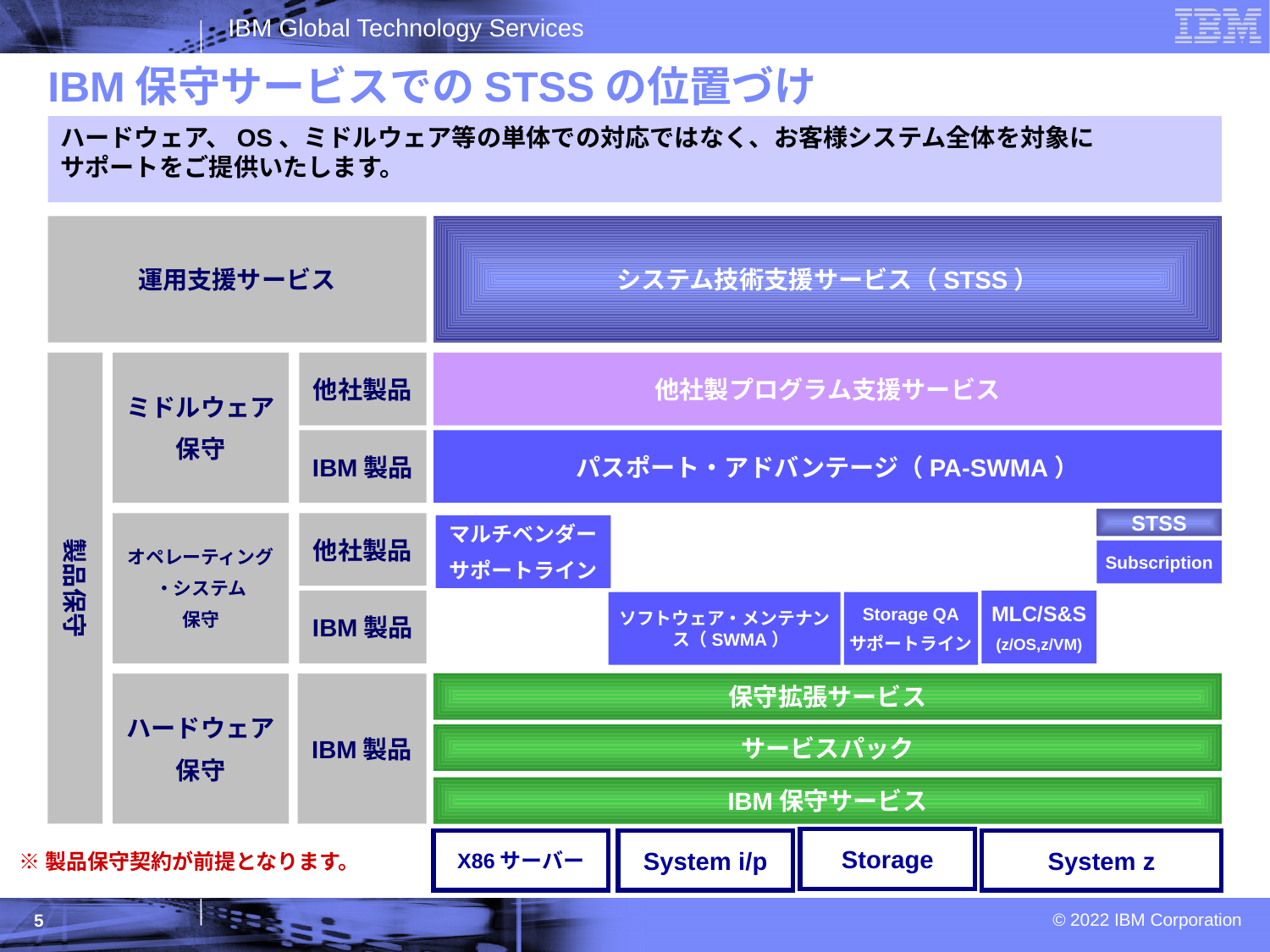

# IBM保守サービスでのSTSSの位置づけ
ハードウェア、OS、ミドルウェア等の単体での対応ではなく、お客様システム全体を対象に
サポートをご提供いたします。
運用支援サービス
システム技術支援サービス（STSS）
製品保守
ミドルウェア
保守
他社製品
他社製プログラム支援サービス
IBM製品
パスポート・アドバンテージ（PA-SWMA）
STSS
オペレーティング
・システム
保守
他社製品
マルチベンダー
サポートライン
Subscription
IBM製品
MLC/S&S
(z/OS,z/VM)
ソフトウェア・メンテナンス（SWMA）
Storage QA
サポートライン
ハードウェア
保守
IBM製品
保守拡張サービス
サービスパック
IBM保守サービス
Storage
X86サーバー
System i/p
System z
※製品保守契約が前提となります。
5